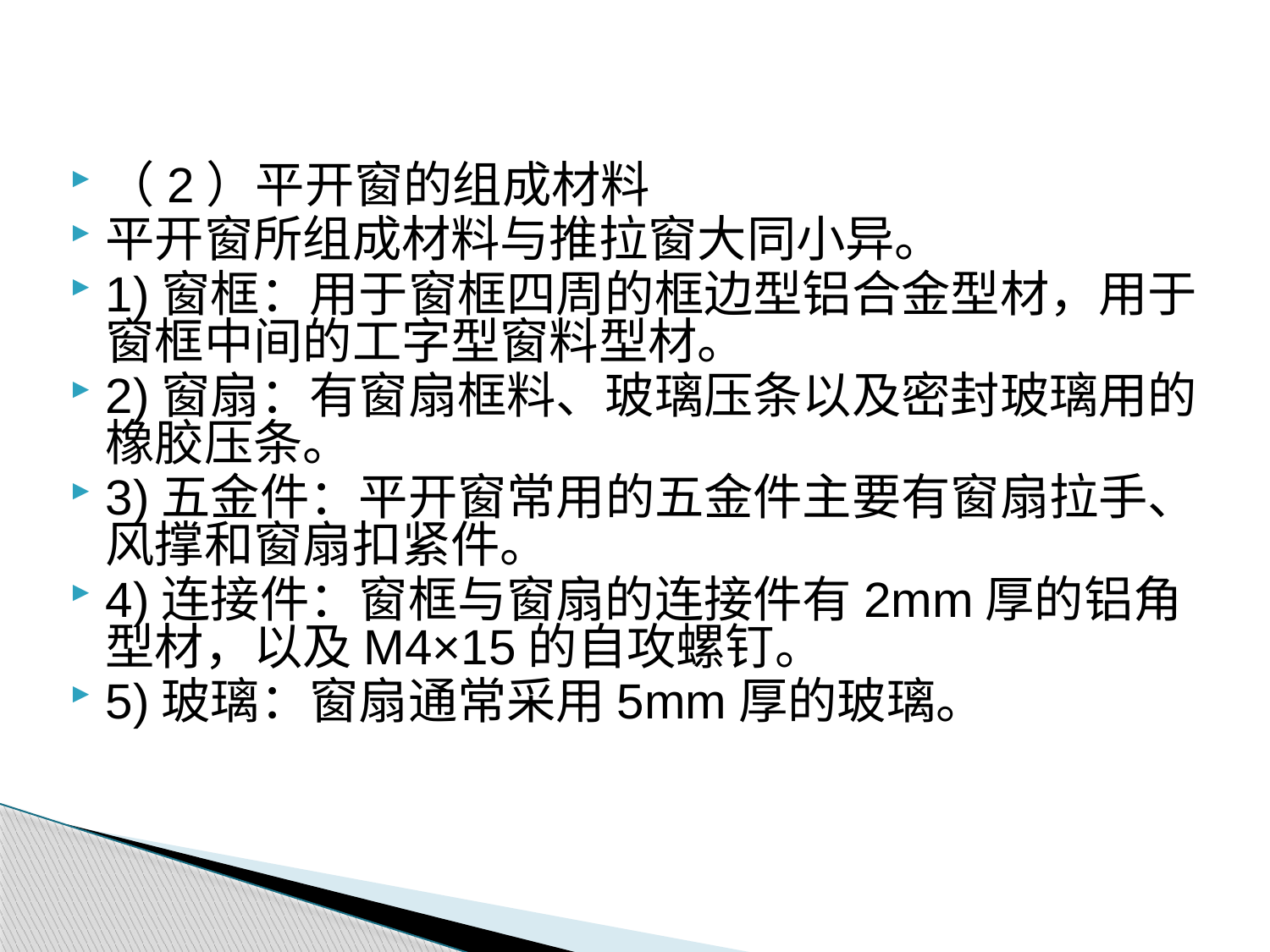

（2）平开窗的组成材料
平开窗所组成材料与推拉窗大同小异。
1)窗框：用于窗框四周的框边型铝合金型材，用于窗框中间的工字型窗料型材。
2)窗扇：有窗扇框料、玻璃压条以及密封玻璃用的橡胶压条。
3)五金件：平开窗常用的五金件主要有窗扇拉手、风撑和窗扇扣紧件。
4)连接件：窗框与窗扇的连接件有2mm厚的铝角型材，以及M4×15的自攻螺钉。
5)玻璃：窗扇通常采用5mm厚的玻璃。